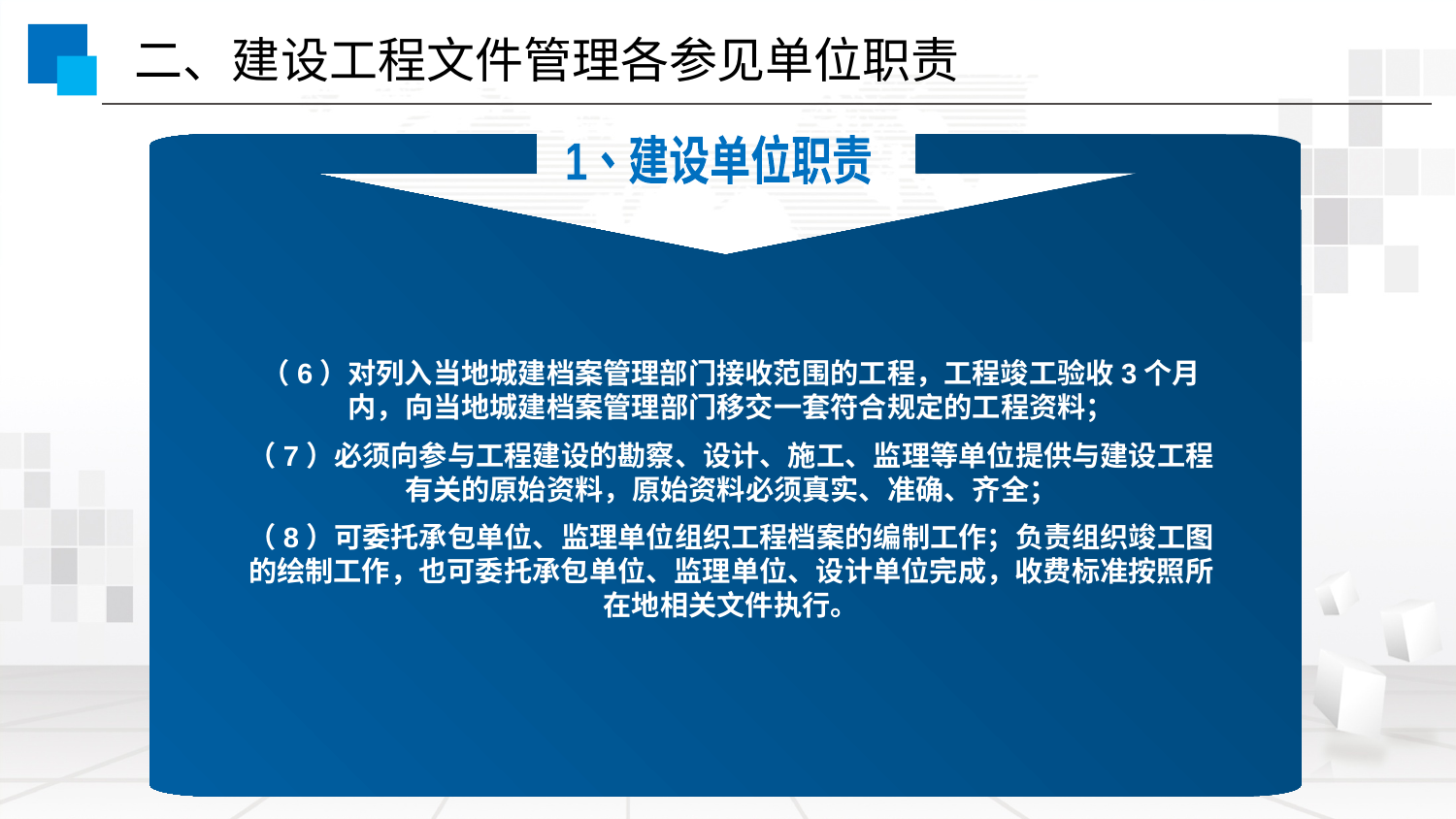

二、建设工程文件管理各参见单位职责
1、建设单位职责
（6）对列入当地城建档案管理部门接收范围的工程，工程竣工验收3个月内，向当地城建档案管理部门移交一套符合规定的工程资料；
（7）必须向参与工程建设的勘察、设计、施工、监理等单位提供与建设工程有关的原始资料，原始资料必须真实、准确、齐全；
（8）可委托承包单位、监理单位组织工程档案的编制工作；负责组织竣工图的绘制工作，也可委托承包单位、监理单位、设计单位完成，收费标准按照所在地相关文件执行。